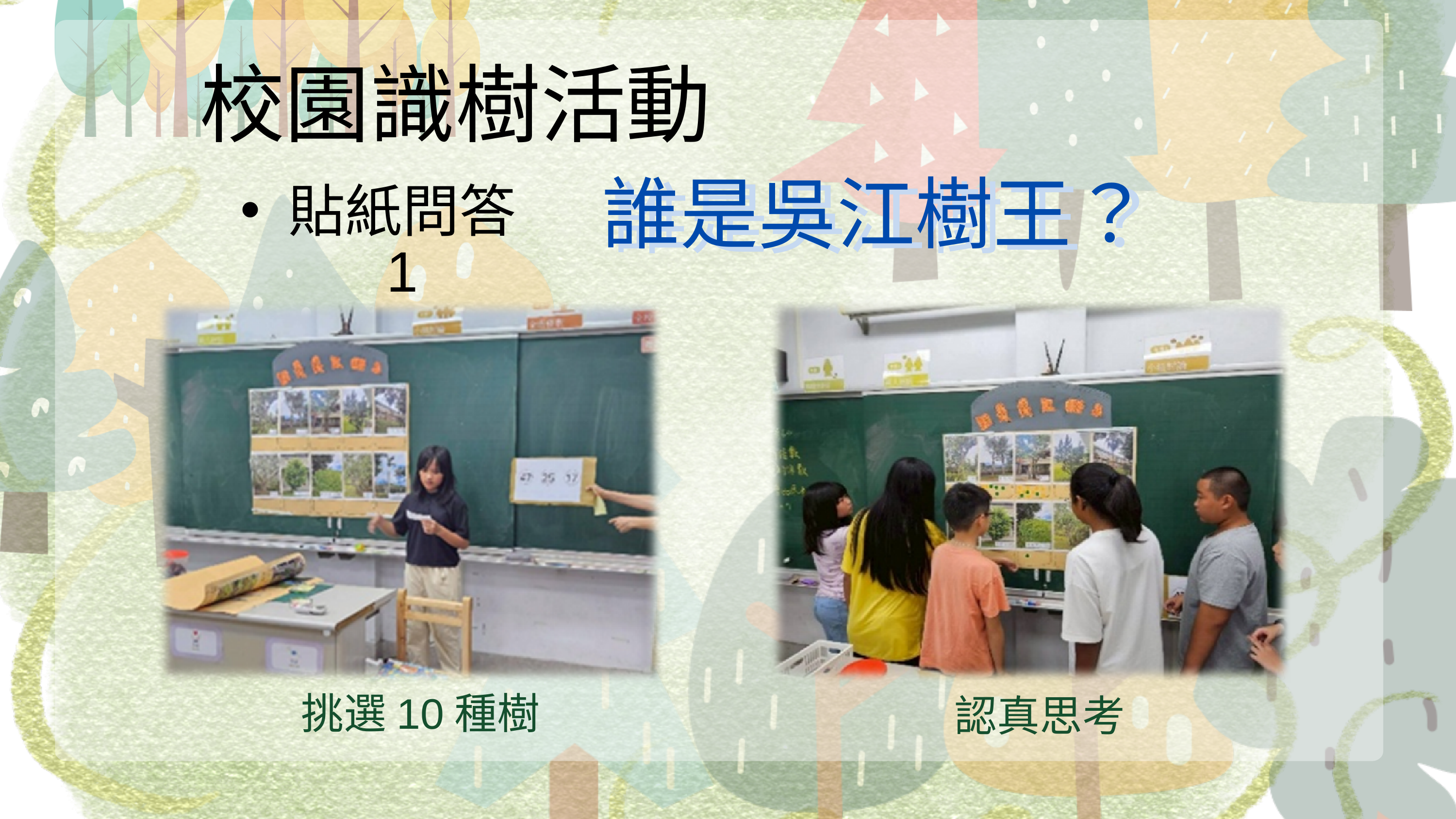

校園識樹活動
誰是吳江樹王？
誰是吳江樹王？
貼紙問答 1

 挑選10種樹
 認真思考